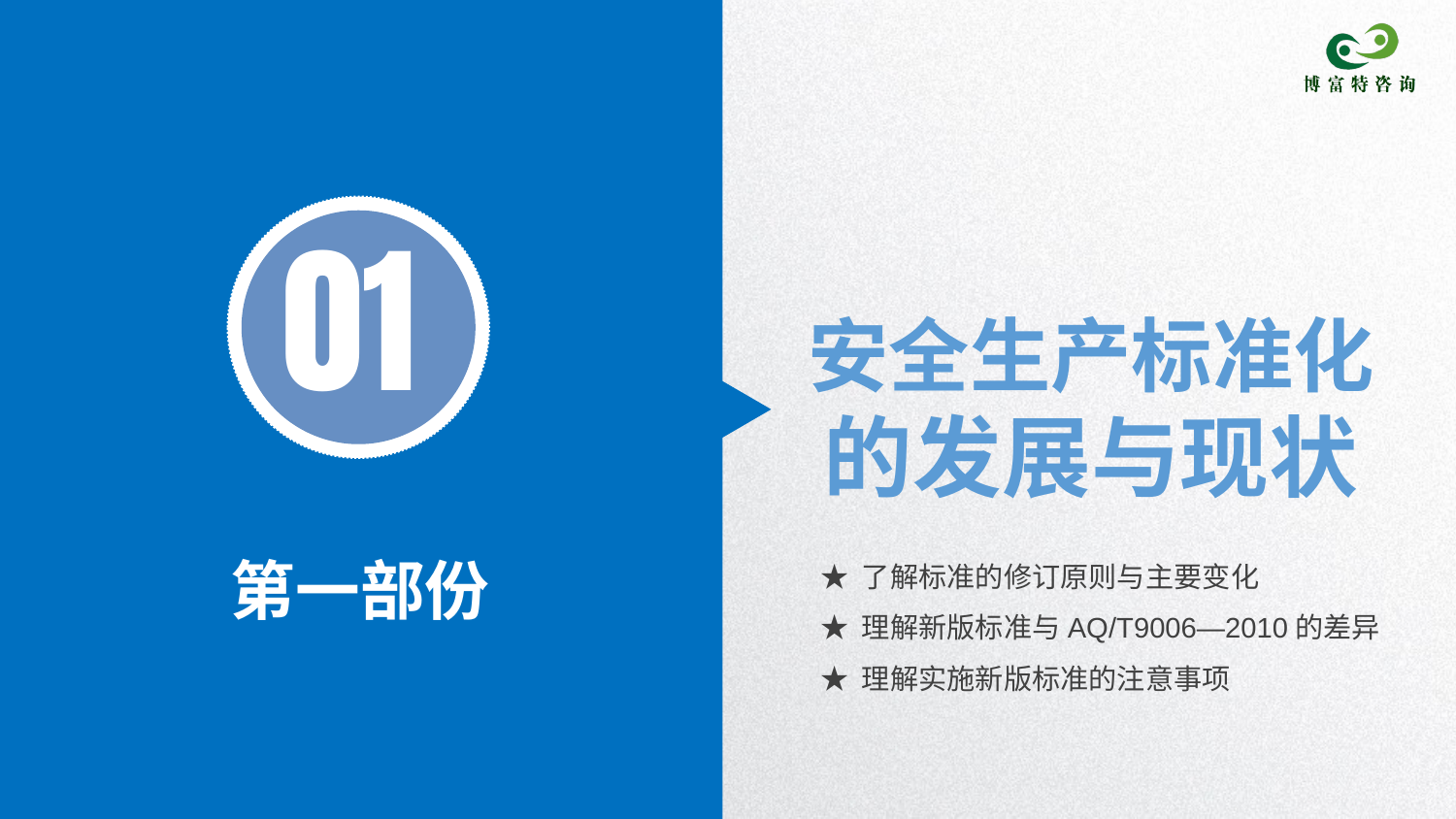

01
安全生产标准化
的发展与现状
★ 了解标准的修订原则与主要变化
★ 理解新版标准与AQ/T9006—2010的差异
★ 理解实施新版标准的注意事项
第一部份